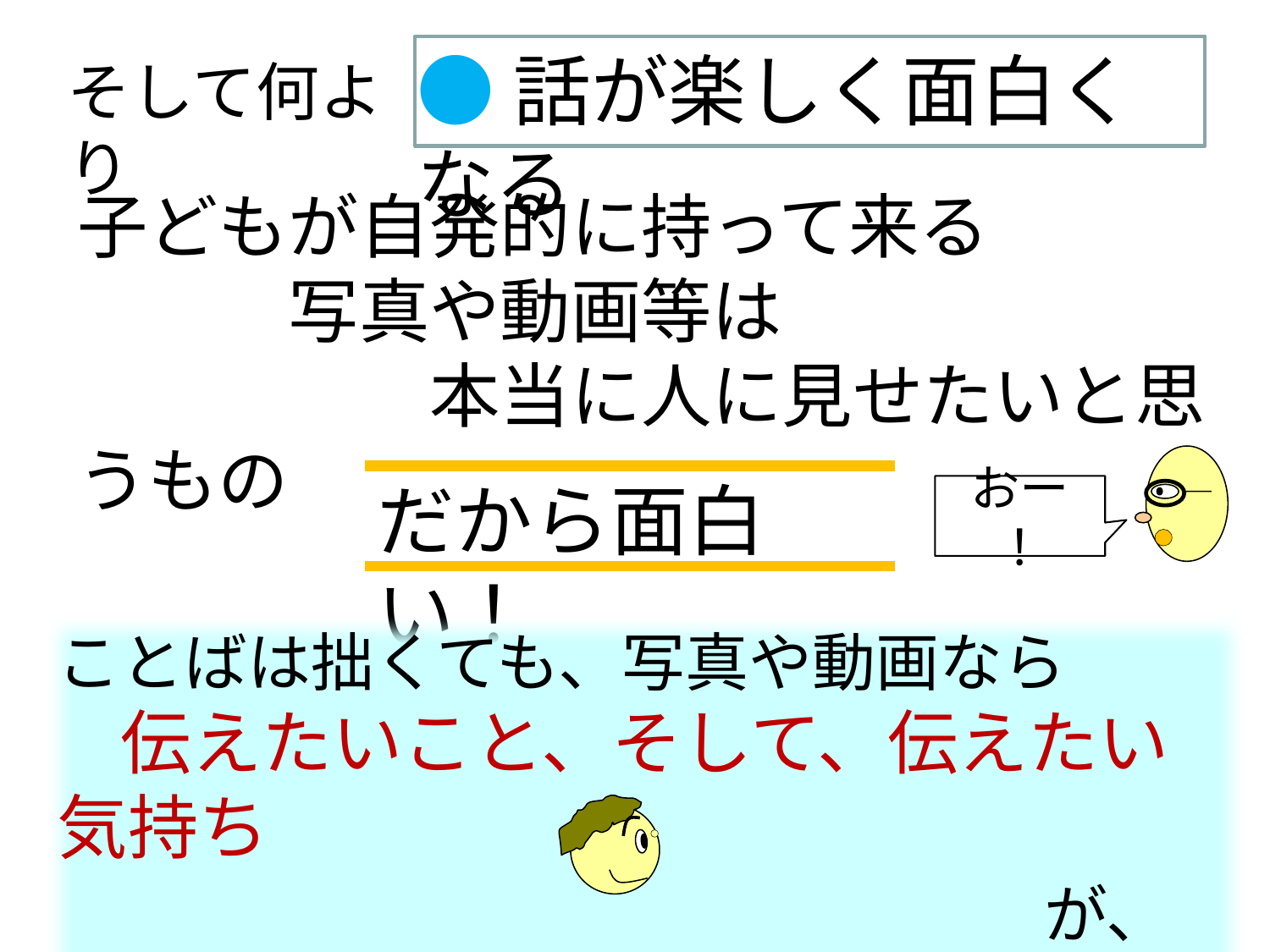

●話が楽しく面白くなる

そして何より
子どもが自発的に持って来る
　　　写真や動画等は
　　　　　本当に人に見せたいと思うもの

だから面白い！
おー！
ことばは拙くても、写真や動画なら
　伝えたいこと、そして、伝えたい気持ち
　　　　　　　　　　　　　　が、相手に伝わる